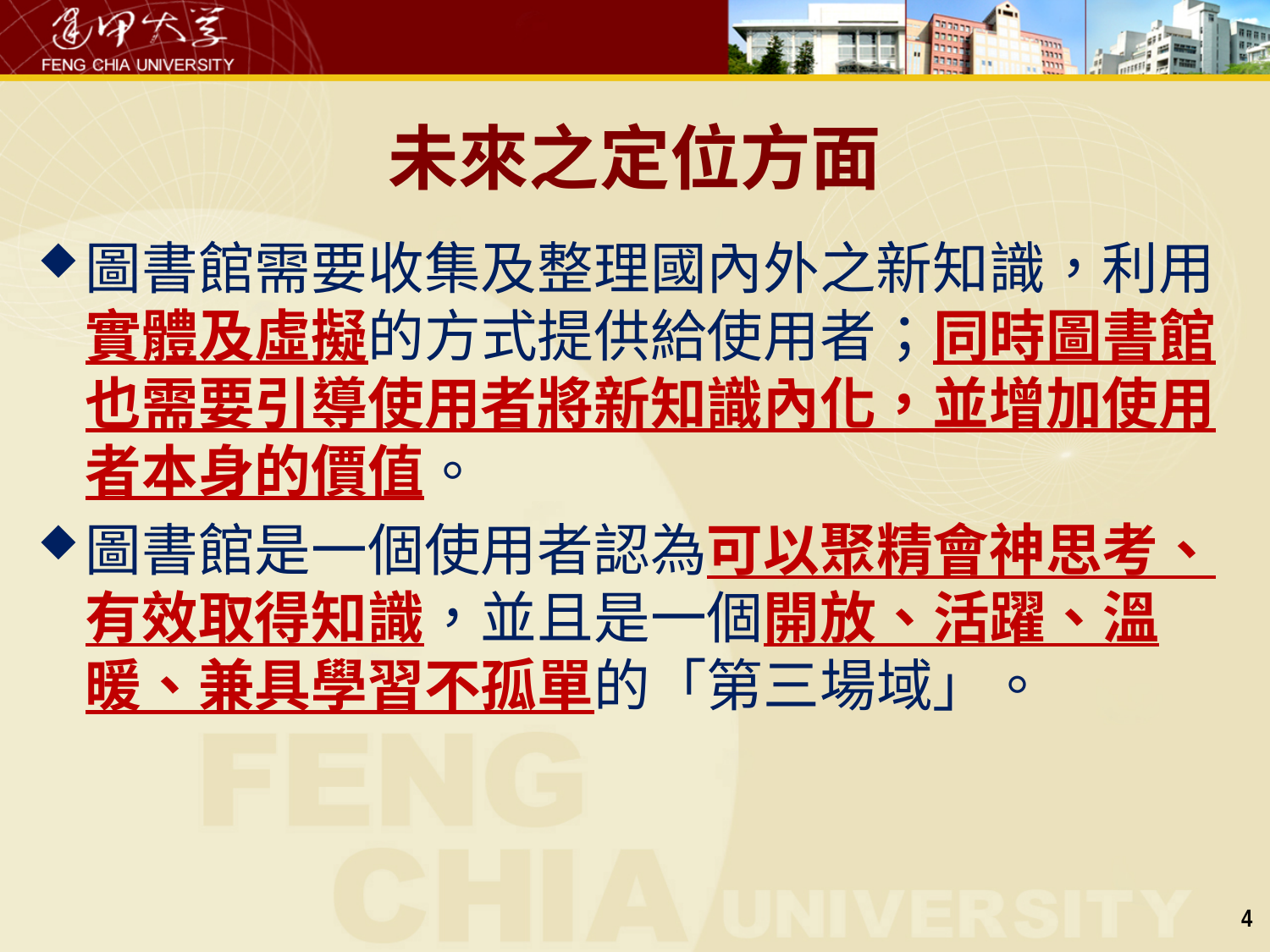

# 未來之定位方面
圖書館需要收集及整理國內外之新知識，利用實體及虛擬的方式提供給使用者；同時圖書館也需要引導使用者將新知識內化，並增加使用者本身的價值。
圖書館是一個使用者認為可以聚精會神思考、有效取得知識，並且是一個開放、活躍、溫暖、兼具學習不孤單的「第三場域」。
4